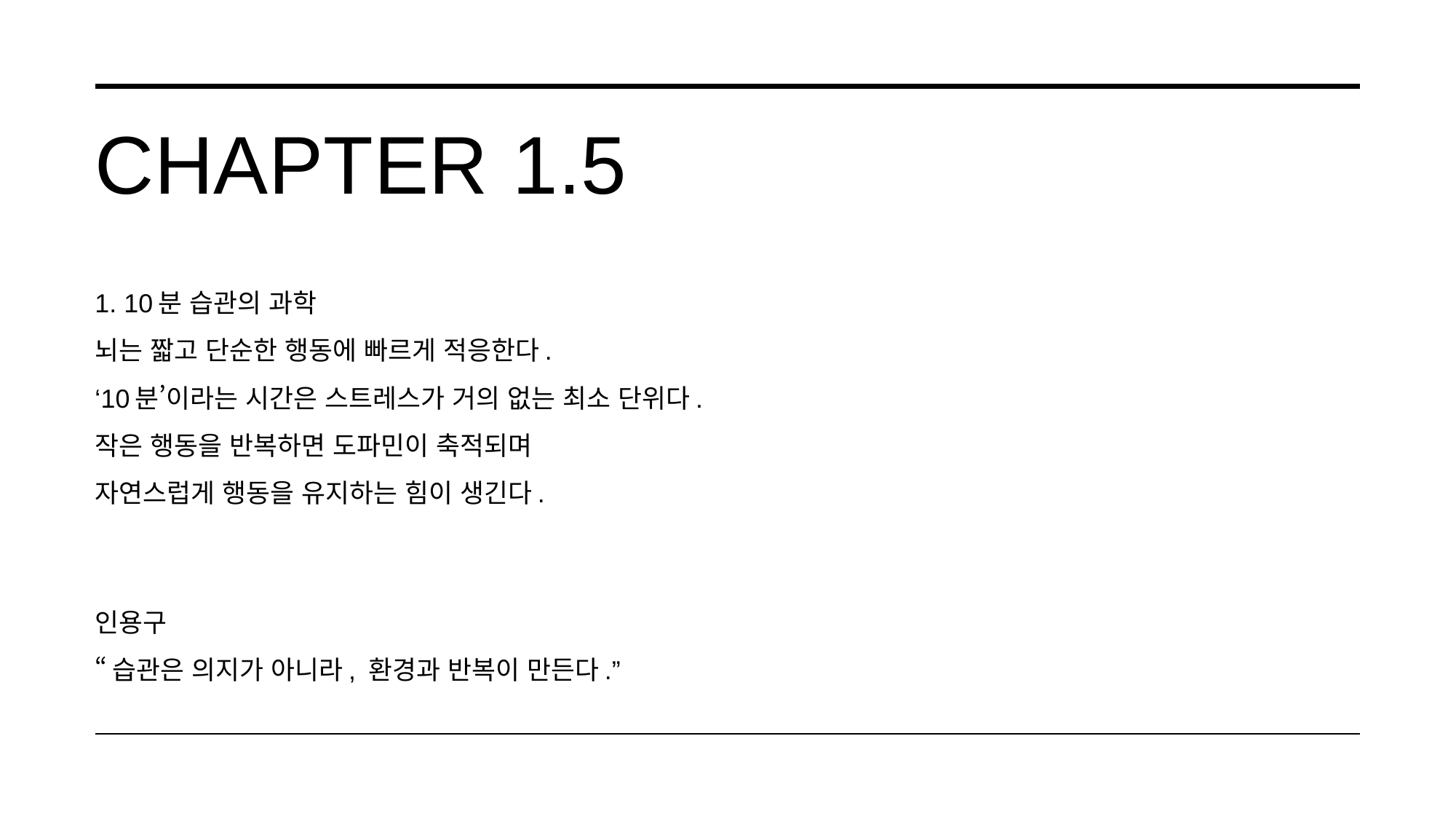

# Chapter 1.5
1. 10분 습관의 과학
뇌는 짧고 단순한 행동에 빠르게 적응한다.
‘10분’이라는 시간은 스트레스가 거의 없는 최소 단위다.
작은 행동을 반복하면 도파민이 축적되며
자연스럽게 행동을 유지하는 힘이 생긴다.

인용구
“습관은 의지가 아니라, 환경과 반복이 만든다.”